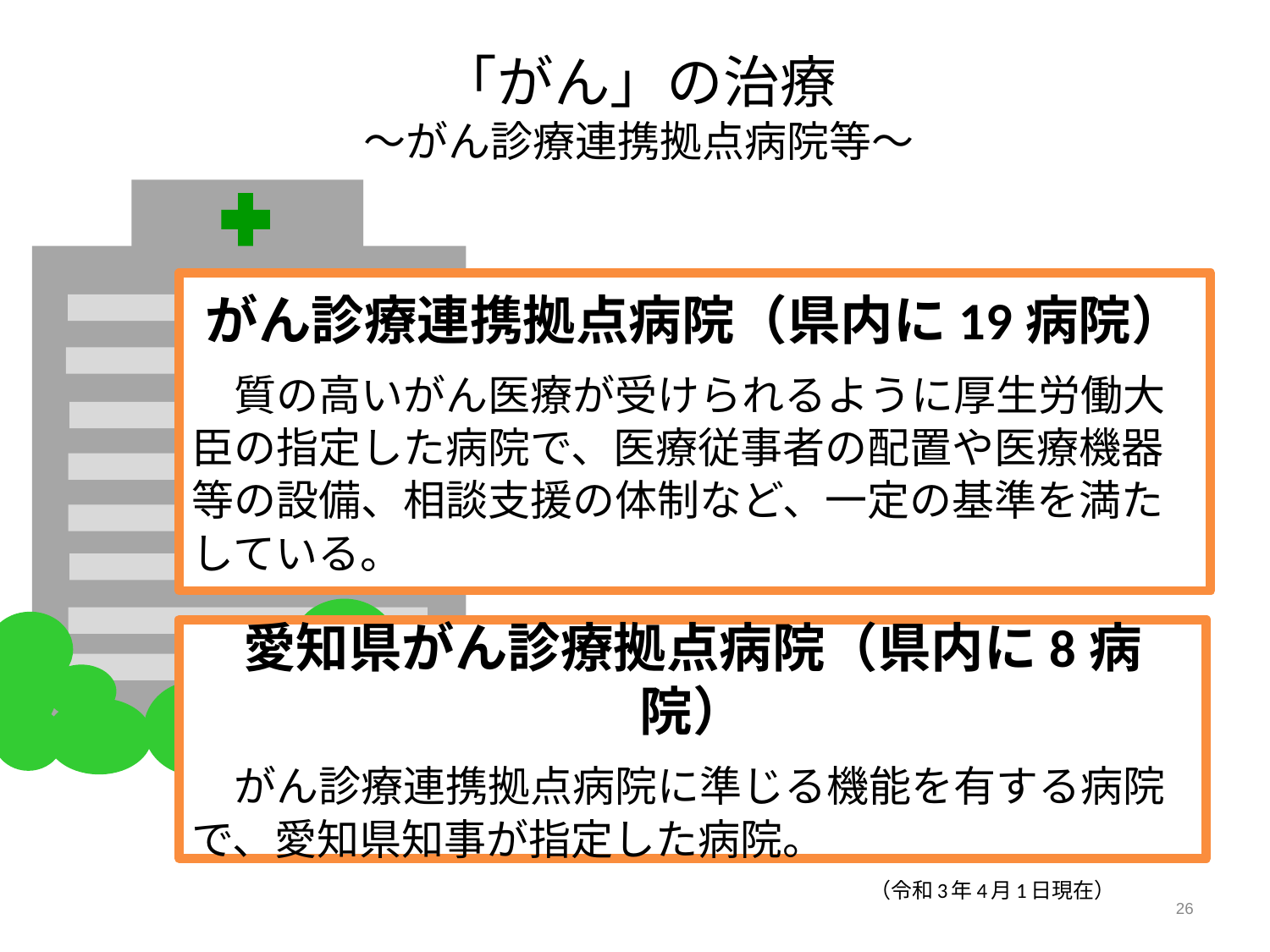

「がん」の治療
～がん診療連携拠点病院等～

がん診療連携拠点病院（県内に19病院）

　質の高いがん医療が受けられるように厚生労働大臣の指定した病院で、医療従事者の配置や医療機器等の設備、相談支援の体制など、一定の基準を満たしている。

愛知県がん診療拠点病院（県内に8病院）

　がん診療連携拠点病院に準じる機能を有する病院で、愛知県知事が指定した病院。

（令和3年4月1日現在）
26